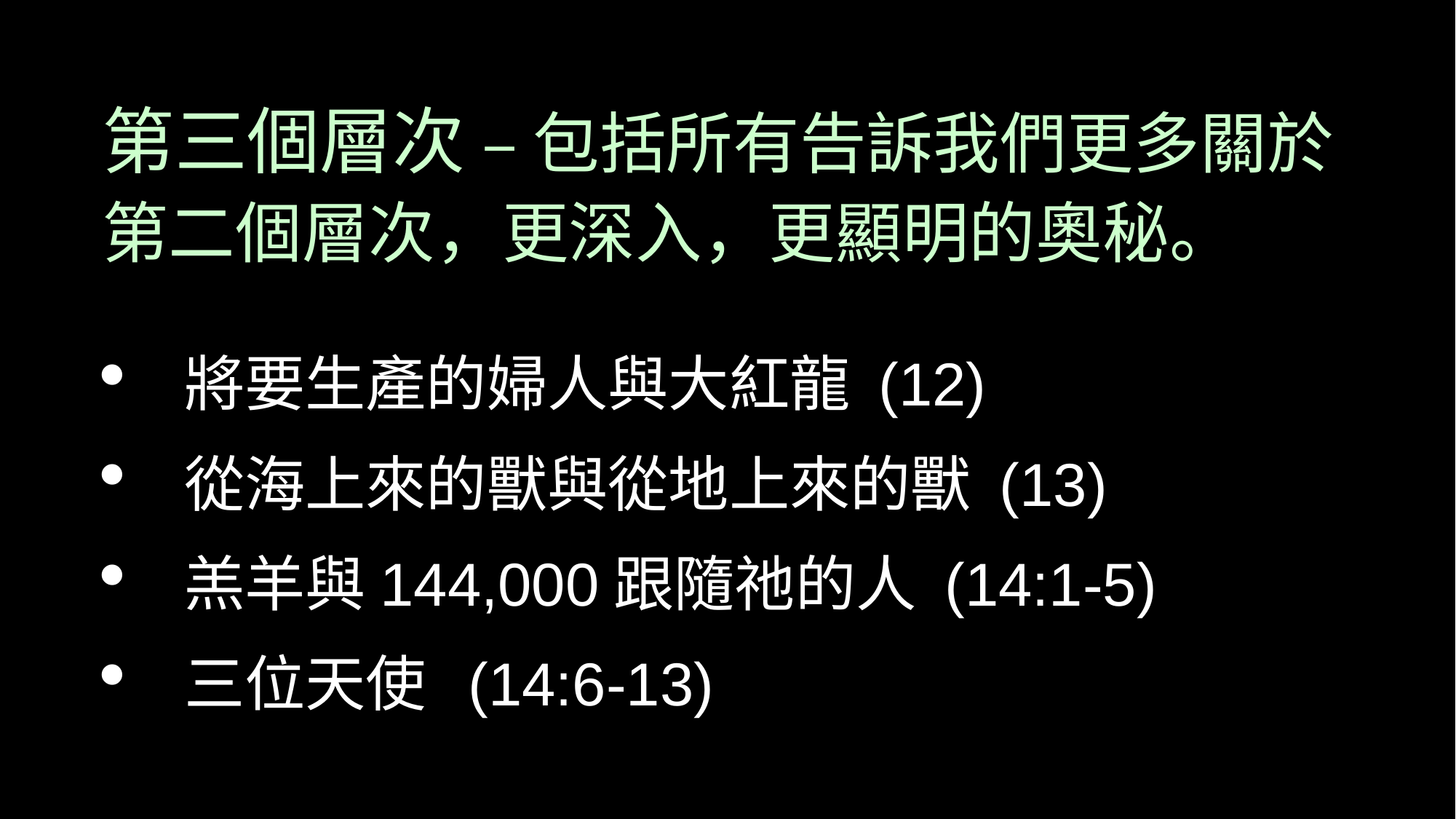

# 第三個層次 – 包括所有告訴我們更多關於第二個層次，更深入，更顯明的奧秘。
將要生產的婦人與大紅龍 (12)
從海上來的獸與從地上來的獸 (13)
羔羊與144,000跟隨祂的人 (14:1-5)
三位天使  (14:6-13)